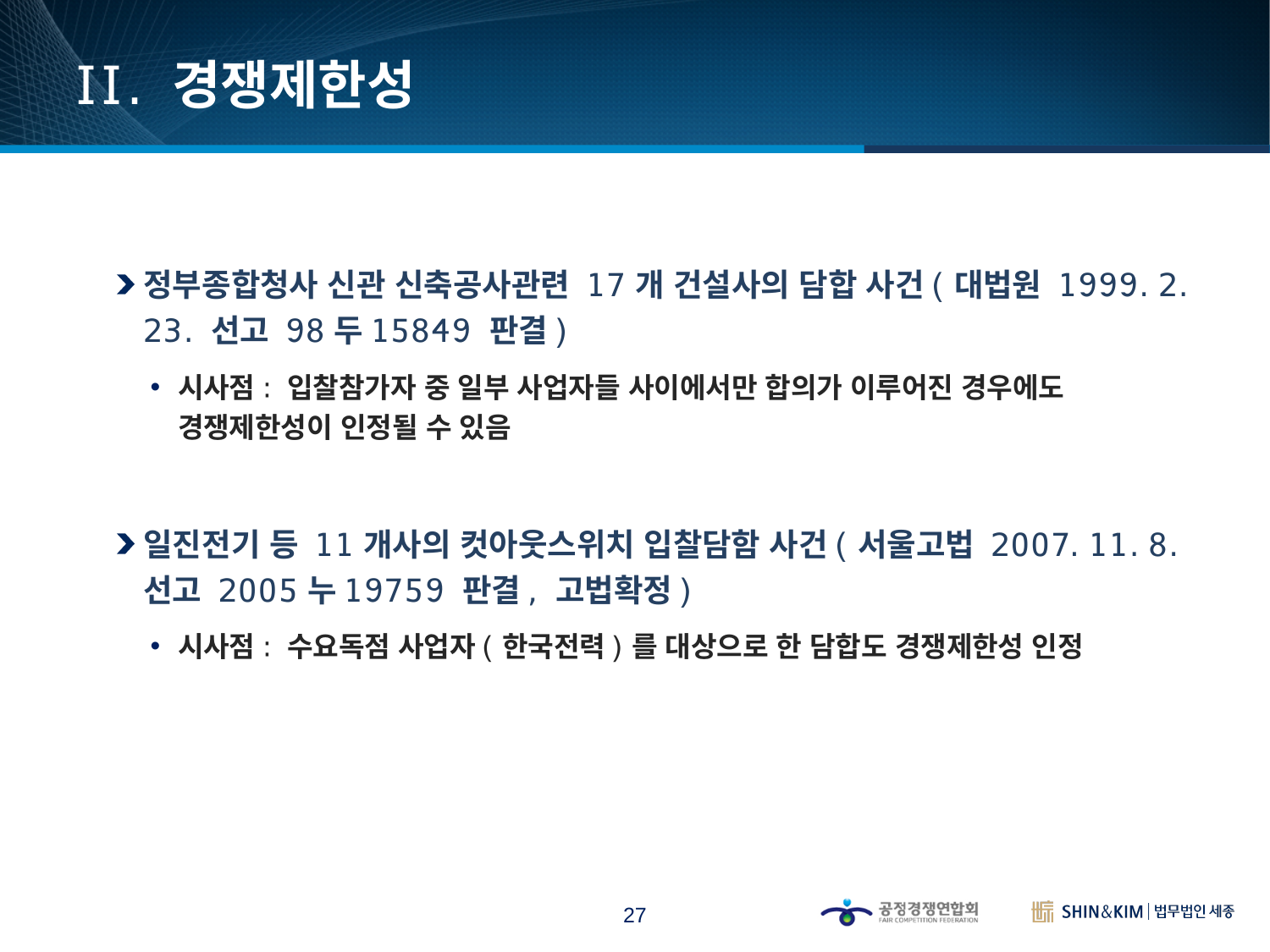

# II. 경쟁제한성
정부종합청사 신관 신축공사관련 17개 건설사의 담합 사건(대법원 1999. 2. 23. 선고 98두15849 판결)
시사점: 입찰참가자 중 일부 사업자들 사이에서만 합의가 이루어진 경우에도 경쟁제한성이 인정될 수 있음

일진전기 등 11개사의 컷아웃스위치 입찰담함 사건(서울고법 2007. 11. 8. 선고 2005누19759 판결, 고법확정)
시사점: 수요독점 사업자(한국전력)를 대상으로 한 담합도 경쟁제한성 인정
27